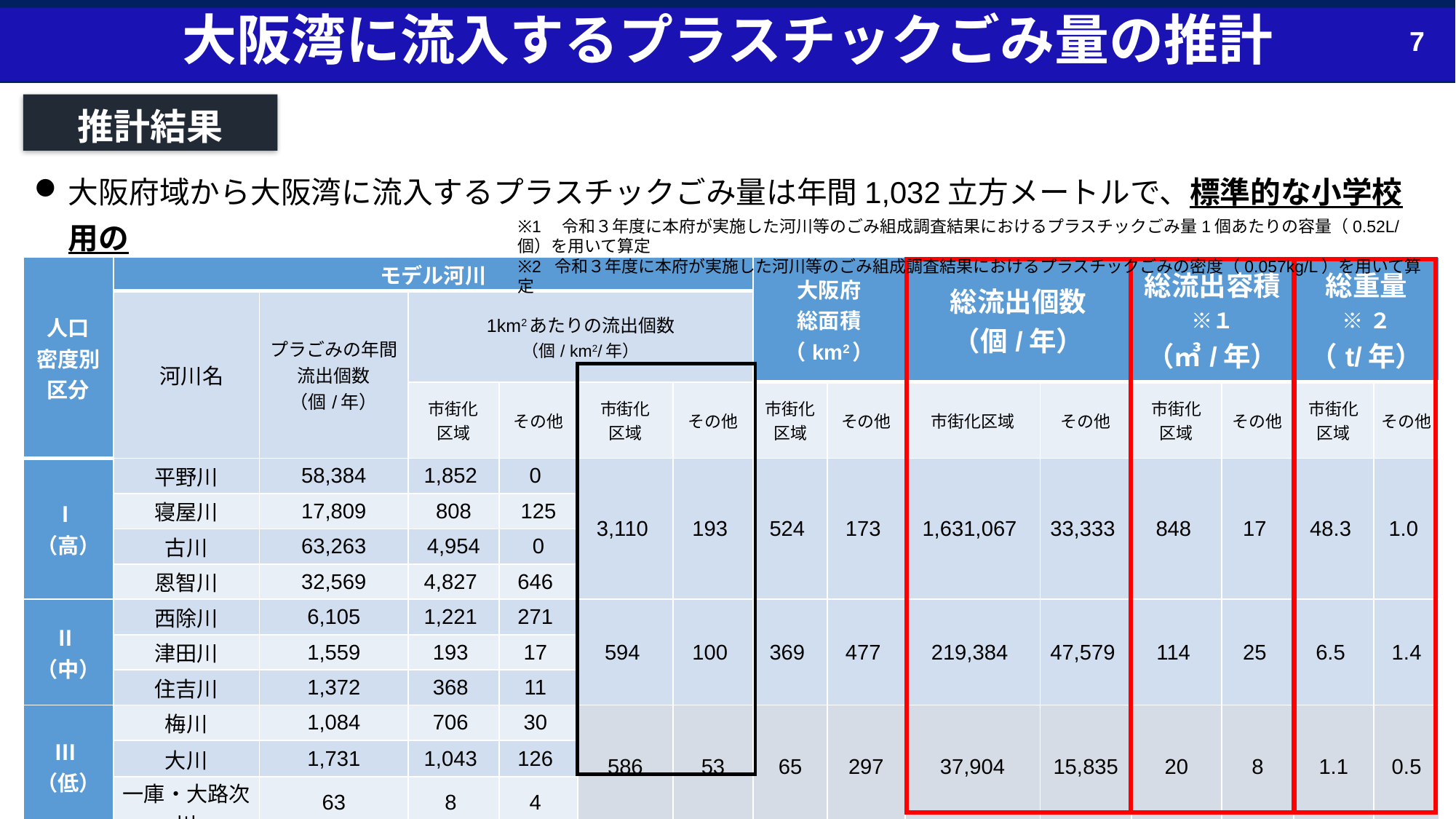

大阪湾に流入するプラスチックごみ量の推計
7

推計結果
大阪府域から大阪湾に流入するプラスチックごみ量は年間1,032立方メートルで、標準的な小学校用の
25メートルプール約３杯分に相当。
※1　令和３年度に本府が実施した河川等のごみ組成調査結果におけるプラスチックごみ量1個あたりの容量（0.52L/個）を用いて算定
※2  令和３年度に本府が実施した河川等のごみ組成調査結果におけるプラスチックごみの密度（0.057kg/L）を用いて算定

| 人口 密度別区分 | モデル河川 |  |  |  |  |  | 大阪府 総面積 （km2） |  | 総流出個数 （個/年） |  | 総流出容積※１ （㎥/年） |  | 総重量 ※２ （t/年） |  |
| --- | --- | --- | --- | --- | --- | --- | --- | --- | --- | --- | --- | --- | --- | --- |
|  | 河川名 | プラごみの年間 流出個数 （個/年） | 1km2あたりの流出個数 （個/ km2/年） |  |  |  |  |  |  |  |  |  |  |  |
|  |  |  | 市街化 区域 | その他 | 市街化 区域 | その他 | 市街化 区域 | その他 | 市街化区域 | その他 | 市街化 区域 | その他 | 市街化 区域 | その他 |
| Ⅰ（高） | 平野川 | 58,384 | 1,852 | 0 | 3,110 | 193 | 524 | 173 | 1,631,067 | 33,333 | 848 | 17 | 48.3 | 1.0 |
|  | 寝屋川 | 17,809 | 808 | 125 |  |  |  |  |  |  |  |  |  |  |
|  | 古川 | 63,263 | 4,954 | 0 |  |  |  |  |  |  |  |  |  |  |
|  | 恩智川 | 32,569 | 4,827 | 646 |  |  |  |  |  |  |  |  |  |  |
| Ⅱ（中） | 西除川 | 6,105 | 1,221 | 271 | 594 | 100 | 369 | 477 | 219,384 | 47,579 | 114 | 25 | 6.5 | 1.4 |
|  | 津田川 | 1,559 | 193 | 17 |  |  |  |  |  |  |  |  |  |  |
|  | 住吉川 | 1,372 | 368 | 11 |  |  |  |  |  |  |  |  |  |  |
| Ⅲ（低） | 梅川 | 1,084 | 706 | 30 | 586 | 53 | 65 | 297 | 37,904 | 15,835 | 20 | 8 | 1.1 | 0.5 |
|  | 大川 | 1,731 | 1,043 | 126 |  |  |  |  |  |  |  |  |  |  |
|  | 一庫・大路次川 | 63 | 8 | 4 |  |  |  |  |  |  |  |  |  |  |
|  |  |  |  |  |  |  |  |  | 1,985,101 |  | 1,032 |  | 58.8 |  |